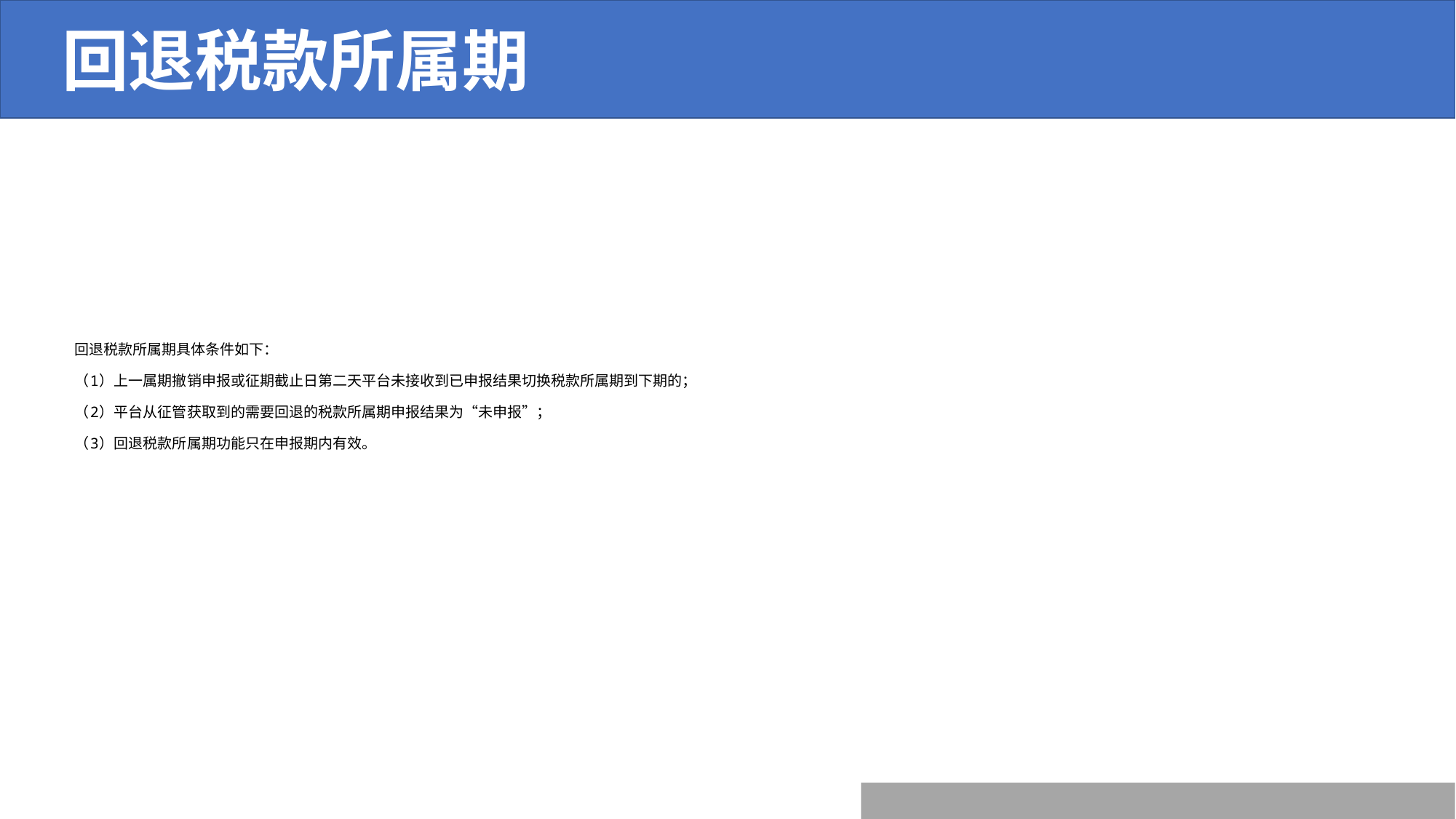

回退税款所属期
# 回退税款所属期具体条件如下： （1）上一属期撤销申报或征期截止日第二天平台未接收到已申报结果切换税款所属期到下期的； （2）平台从征管获取到的需要回退的税款所属期申报结果为“未申报”； （3）回退税款所属期功能只在申报期内有效。
4